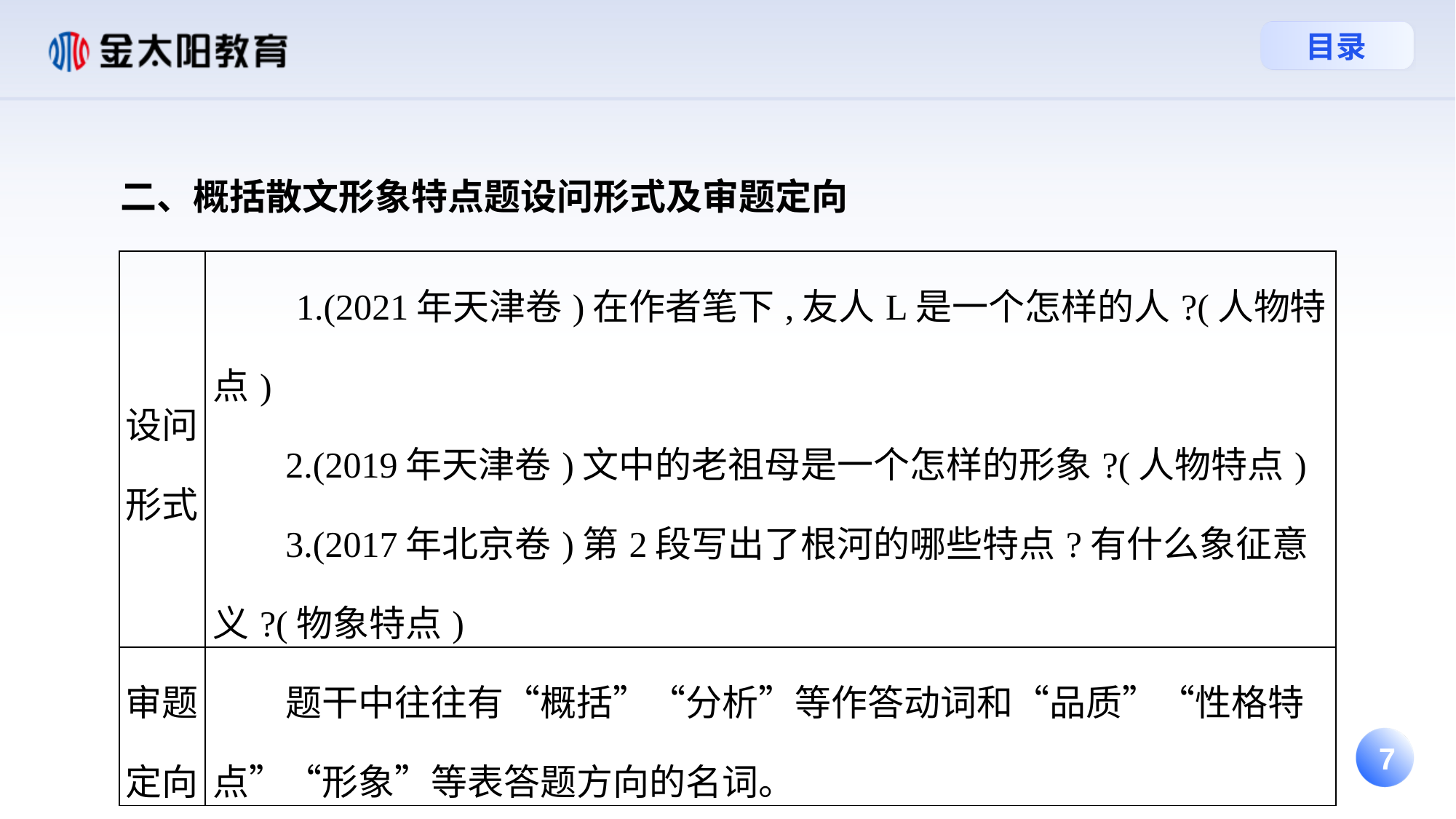

二、概括散文形象特点题设问形式及审题定向

| 设问形式 | 1.(2021年天津卷)在作者笔下,友人L是一个怎样的人?(人物特点) 2.(2019年天津卷)文中的老祖母是一个怎样的形象?(人物特点) 3.(2017年北京卷)第2段写出了根河的哪些特点?有什么象征意义?(物象特点) |
| --- | --- |
| 审题定向 | 题干中往往有“概括”“分析”等作答动词和“品质”“性格特点”“形象”等表答题方向的名词。 |